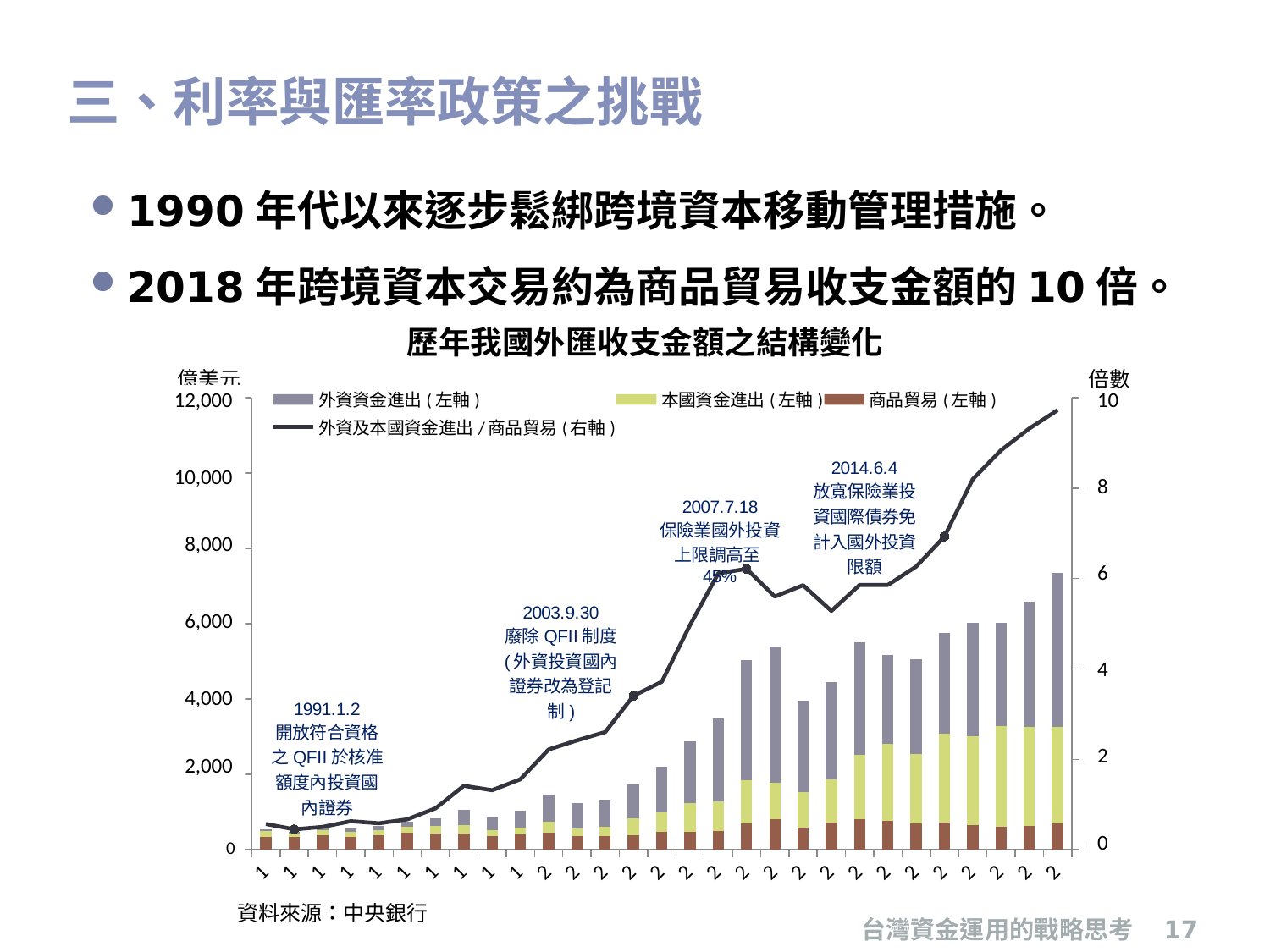

# 三、利率與匯率政策之挑戰
1990年代以來逐步鬆綁跨境資本移動管理措施。
2018年跨境資本交易約為商品貿易收支金額的10倍。

歷年我國外匯收支金額之結構變化

### Chart

| Category |  |  |  |  |
|---|---|---|---|---|
| 1990 | 34664595930.549995 | 14787178701.159998 | 4893104797.09 | 0.5677343978761258 |
| 1991 | 32828735605.77 | 10086834306.09 | 4658261300.440001 | 0.4491521020973587 |
| 1992 | 37609931354.670006 | 13135817342.200003 | 5782629786.63 | 0.503017326738112 |
| 1993 | 33879832416.659996 | 13035997024.300001 | 8286227432.56 | 0.629348581027073 |
| 1994 | 39267166705.079994 | 13452381697.900002 | 9476894509.7 | 0.5839299886292443 |
| 1995 | 45060544325.32011 | 16459925683.55 | 13742462419.930002 | 0.6702623893184727 |
| 1996 | 43514529986.479904 | 19615188264.12 | 20185259600.730003 | 0.9146473115351613 |
| 1997 | 43639955812.53 | 21586412571.029995 | 40088240892.04999 | 1.4132611345443165 |
| 1998 | 37129573507.79 | 15676402192.84 | 33116435695.190002 | 1.3141233059893074 |
| 1999 | 40233473309.8702 | 18635320489.47 | 44059745564.32 | 1.5582812244651383 |
| 2000 | 45570016810.25981 | 27579779915.5 | 73512367084.44 | 2.218391698665771 |
| 2001 | 36246353202.26 | 20045268147.850006 | 67636715880.79999 | 2.419056712805605 |
| 2002 | 36890396721.76 | 23726857391.609993 | 72290519546.27008 | 2.6027743117558746 |
| 2003 | 39184551536.9398 | 44563990388.57 | 88953889034.2 | 3.4074111910378995 |
| 2004 | 46787921850.98 | 51143884176.00997 | 122695194631.54001 | 3.715469119599481 |
| 2005 | 48163667313.8699 | 75317745453.83002 | 164052843935.59 | 4.969941093345428 |
| 2006 | 48886765980.69 | 79047070516.5 | 219950854664.61996 | 6.11613223298965 |
| 2007 | 69793672484.51999 | 114183170537.06999 | 319542581299.38007 | 6.214399334447532 |
| 2008 | 81843687697.83 | 95631718502.06 | 362904740891.14 | 5.602587961164874 |
| 2009 | 57877624831.869896 | 95732991169.05 | 243001553517.40005 | 5.852599267341191 |
| 2010 | 70929699644.06 | 115388284759.04 | 259427625468.99 | 5.284329584207099 |
| 2011 | 80418977859.3899 | 170845817339.96002 | 300422172407.48 | 5.860158911388274 |
| 2012 | 75440356944.96991 | 206187447272.41998 | 235917224823.77 | 5.860320523386228 |
| 2013 | 69548381645.0999 | 183668412700.97003 | 252116072529.1 | 6.265918414232054 |
| 2014 | 72654471133.5102 | 235519453128.64005 | 268033215725.58005 | 6.930787066481971 |
| 2015 | 65397850714.40999 | 234995644437.22006 | 301153064779.56006 | 8.198261920840823 |
| 2016 | 61135723502.96 | 266302728978.42996 | 274114959315.16995 | 8.839638386997 |
| 2017 | 63744519970.889915 | 263090912672.06 | 331002628261.08 | 9.319915519082166 |
| 2018 | 68616041540.180016 | 257106480736.73 | 410349701003.569 | 9.727407276175375 |
資料來源：中央銀行
台灣資金運用的戰略思考
17